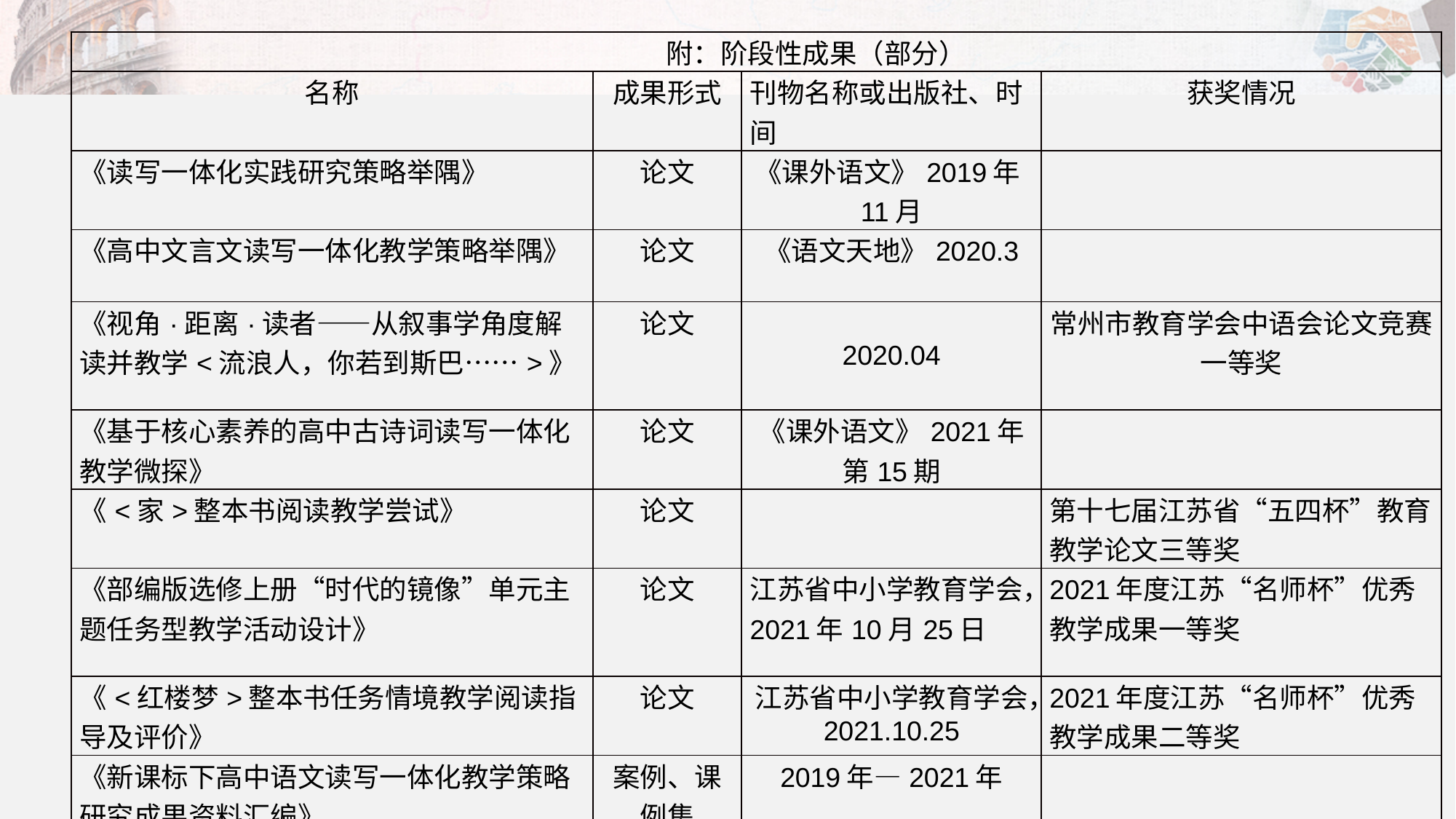

| 附：阶段性成果（部分） |  |  |  |
| --- | --- | --- | --- |
| 名称 | 成果形式 | 刊物名称或出版社、时间 | 获奖情况 |
| 《读写一体化实践研究策略举隅》 | 论文 | 《课外语文》2019年11月 |  |
| 《高中文言文读写一体化教学策略举隅》 | 论文 | 《语文天地》2020.3 |  |
| 《视角·距离·读者——从叙事学角度解读并教学<流浪人，你若到斯巴……>》 | 论文 | 2020.04 | 常州市教育学会中语会论文竞赛一等奖 |
| 《基于核心素养的高中古诗词读写一体化教学微探》 | 论文 | 《课外语文》2021年第15期 |  |
| 《<家>整本书阅读教学尝试》 | 论文 |  | 第十七届江苏省“五四杯”教育教学论文三等奖 |
| 《部编版选修上册“时代的镜像”单元主题任务型教学活动设计》 | 论文 | 江苏省中小学教育学会，2021年10月25日 | 2021年度江苏“名师杯”优秀教学成果一等奖 |
| 《<红楼梦>整本书任务情境教学阅读指导及评价》 | 论文 | 江苏省中小学教育学会，2021.10.25 | 2021年度江苏“名师杯”优秀教学成果二等奖 |
| 《新课标下高中语文读写一体化教学策略研究成果资料汇编》 | 案例、课例集 | 2019年—2021年 |  |